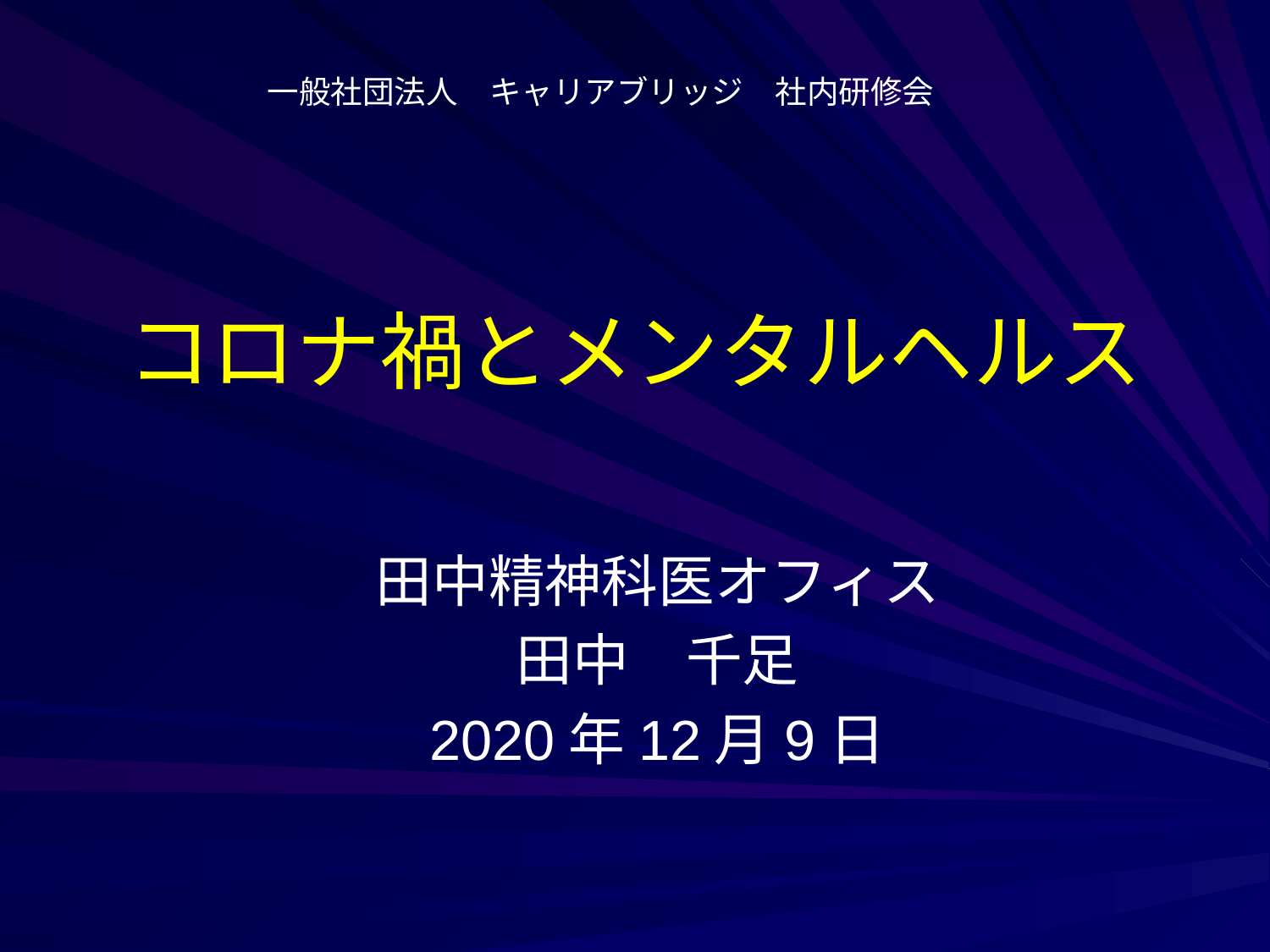

一般社団法人　キャリアブリッジ　社内研修会
# コロナ禍とメンタルヘルス
田中精神科医オフィス
田中　千足
2020年12月9日